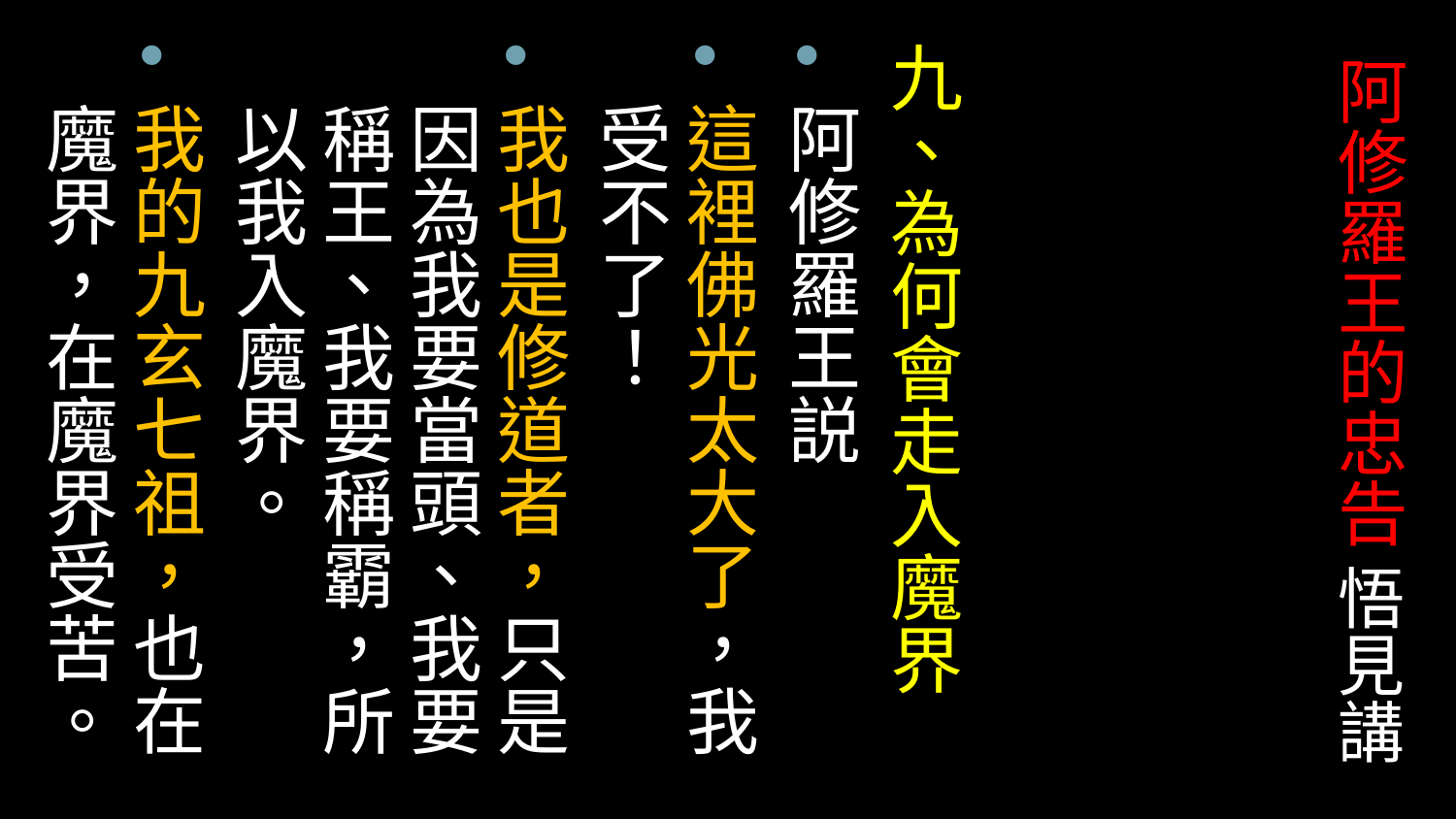

九、為何會走入魔界
阿修羅王説
這裡佛光太大了，我受不了！
我也是修道者，只是因為我要當頭、我要稱王、我要稱霸，所以我入魔界。
我的九玄七祖，也在魔界，在魔界受苦。
# 阿修羅王的忠告 悟見講